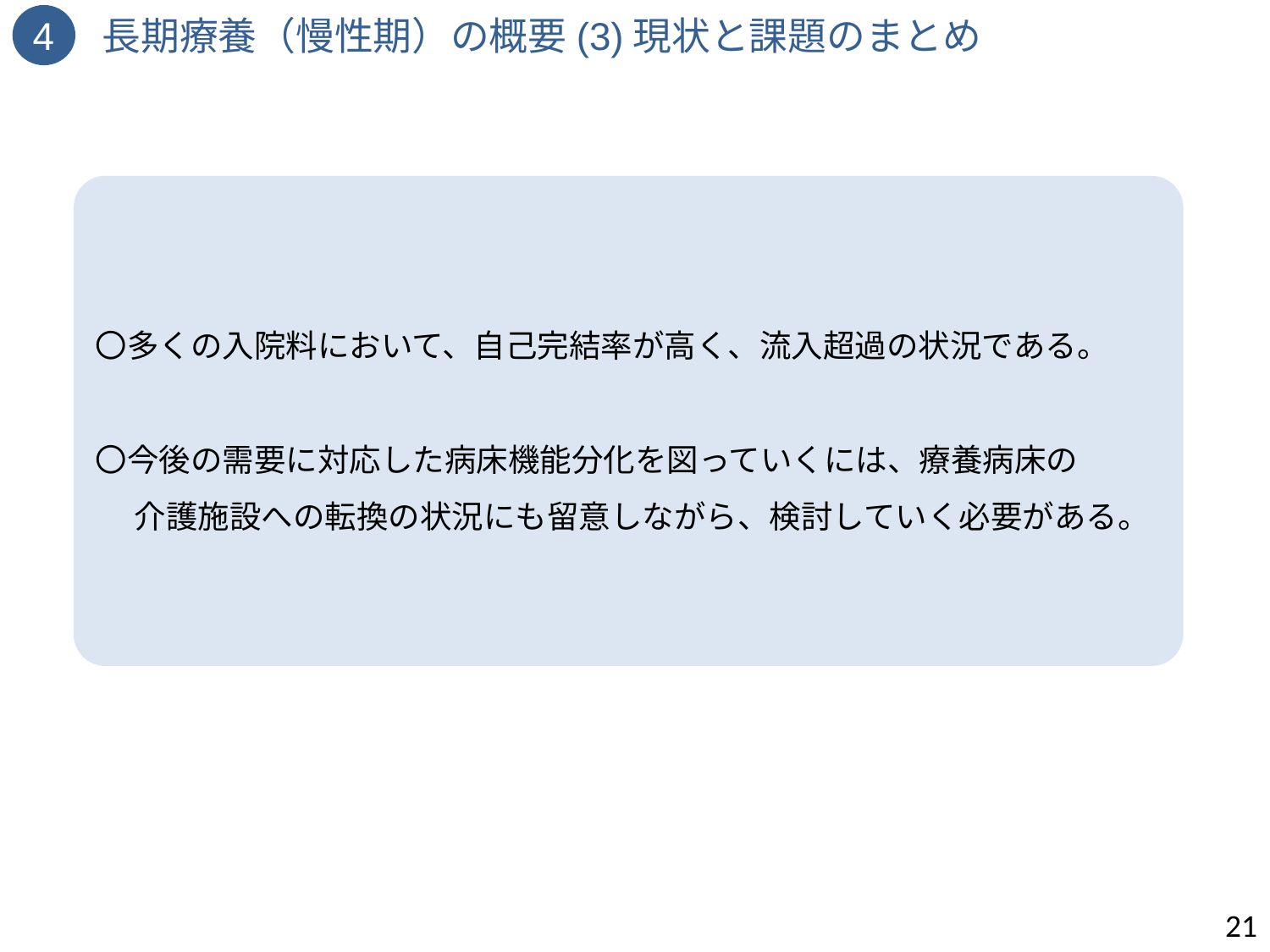

4　長期療養（慢性期）の概要(3)現状と課題のまとめ

〇多くの入院料において、自己完結率が高く、流入超過の状況である。

〇今後の需要に対応した病床機能分化を図っていくには、療養病床の
　 介護施設への転換の状況にも留意しながら、検討していく必要がある。
21